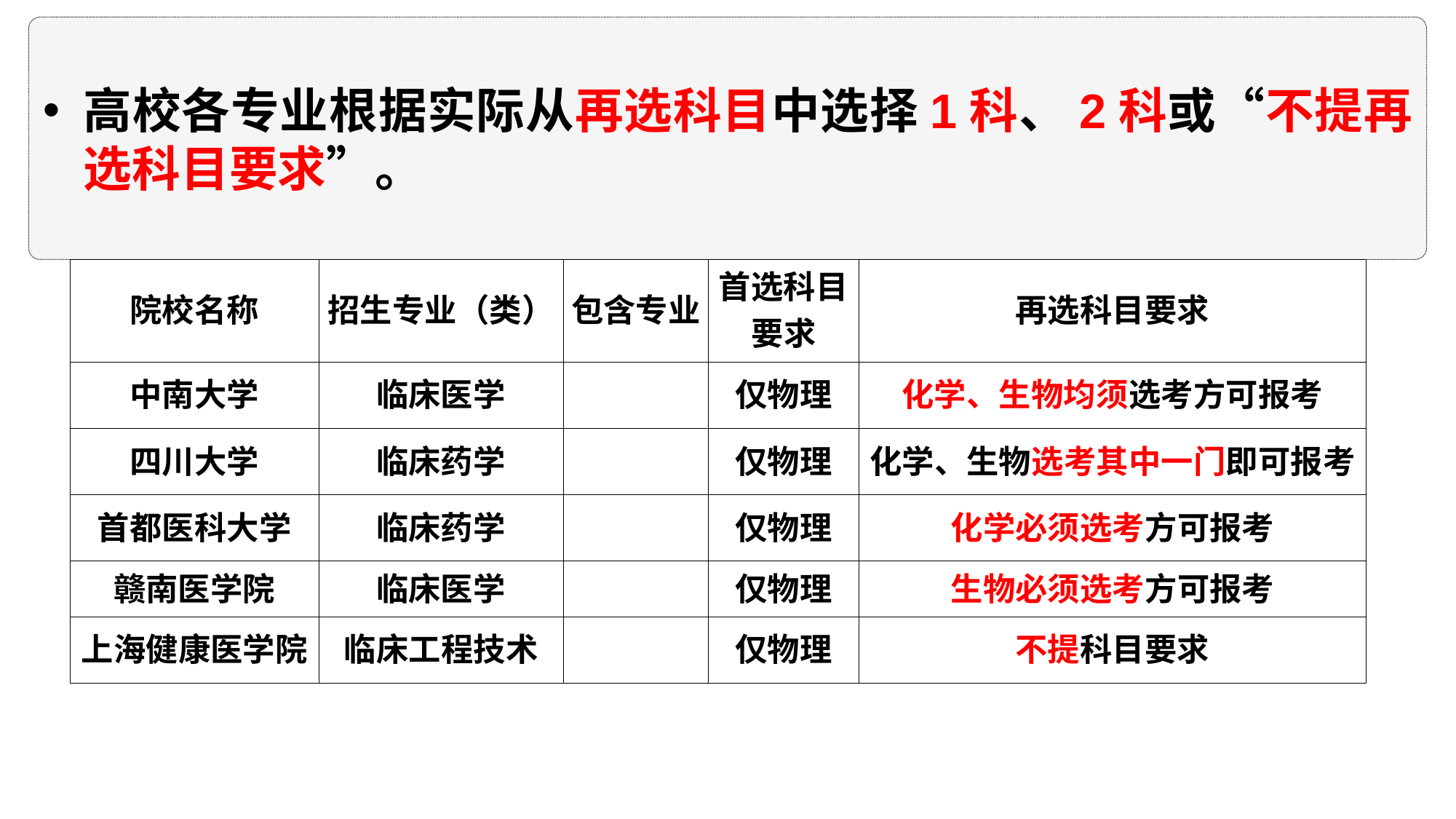

高校各专业根据实际从再选科目中选择1科、2科或“不提再选科目要求”。
| 院校名称 | 招生专业（类） | 包含专业 | 首选科目要求 | 再选科目要求 |
| --- | --- | --- | --- | --- |
| 中南大学 | 临床医学 |  | 仅物理 | 化学、生物均须选考方可报考 |
| 四川大学 | 临床药学 |  | 仅物理 | 化学、生物选考其中一门即可报考 |
| 首都医科大学 | 临床药学 |  | 仅物理 | 化学必须选考方可报考 |
| 赣南医学院 | 临床医学 |  | 仅物理 | 生物必须选考方可报考 |
| 上海健康医学院 | 临床工程技术 |  | 仅物理 | 不提科目要求 |